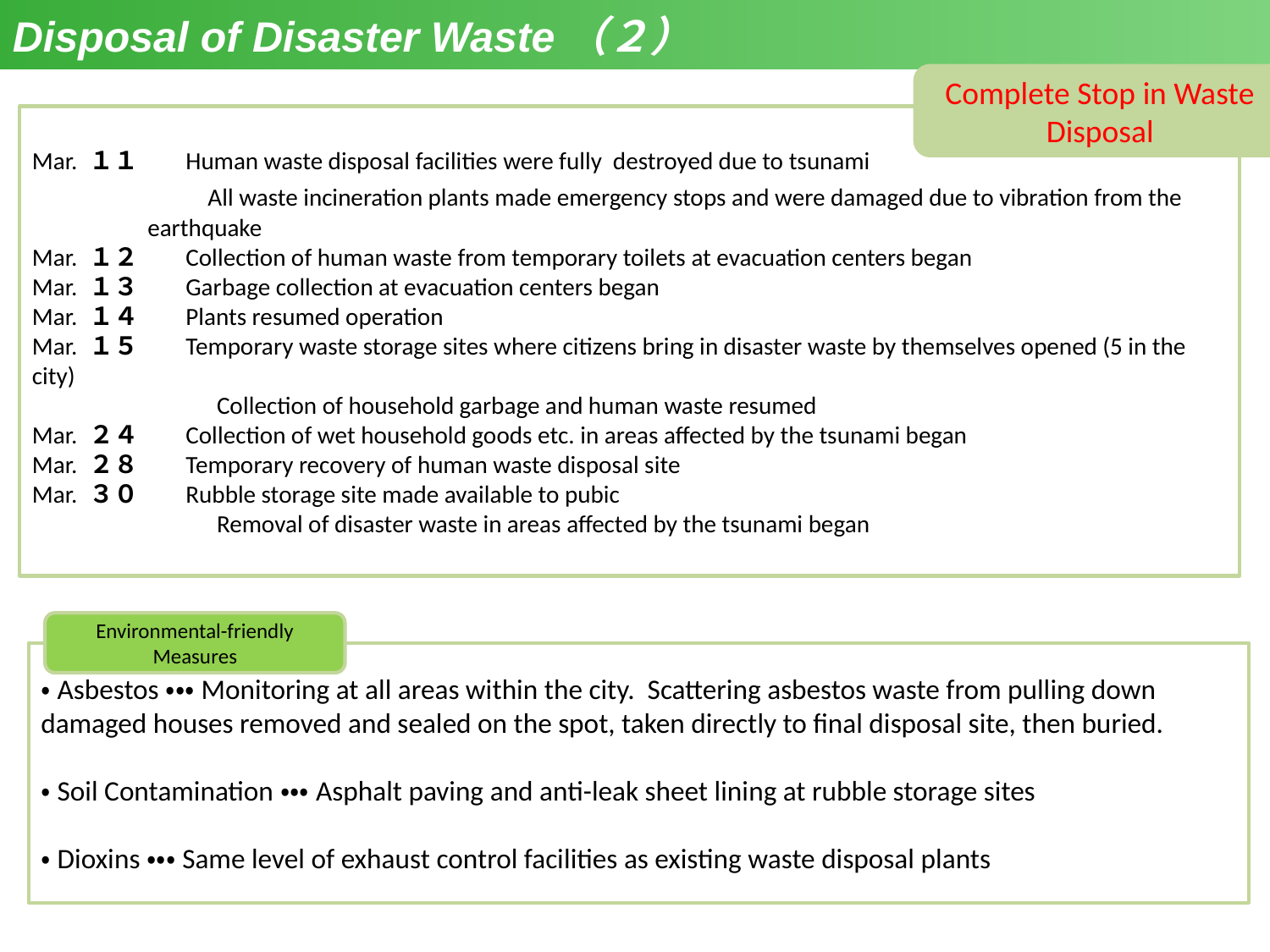

Disposal of Disaster Waste（２）
Complete Stop in Waste Disposal
Mar. １１　   Human waste disposal facilities were fully  destroyed due to tsunami
　　　　　  All waste incineration plants made emergency stops and were damaged due to vibration from the
                     earthquake
Mar. １２　   Collection of human waste from temporary toilets at evacuation centers began
Mar. １３　   Garbage collection at evacuation centers began
Mar. １４　   Plants resumed operation
Mar. １５　   Temporary waste storage sites where citizens bring in disaster waste by themselves opened (5 in the city)
　　　　　　　 Collection of household garbage and human waste resumed
Mar. ２４　   Collection of wet household goods etc. in areas affected by the tsunami began
Mar. ２８　   Temporary recovery of human waste disposal site
Mar. ３０　   Rubble storage site made available to pubic
　　　　　　　 Removal of disaster waste in areas affected by the tsunami began
Environmental-friendly Measures
・Asbestos・・・Monitoring at all areas within the city.  Scattering asbestos waste from pulling down damaged houses removed and sealed on the spot, taken directly to final disposal site, then buried.

・Soil Contamination・・・Asphalt paving and anti-leak sheet lining at rubble storage sites

・Dioxins・・・Same level of exhaust control facilities as existing waste disposal plants